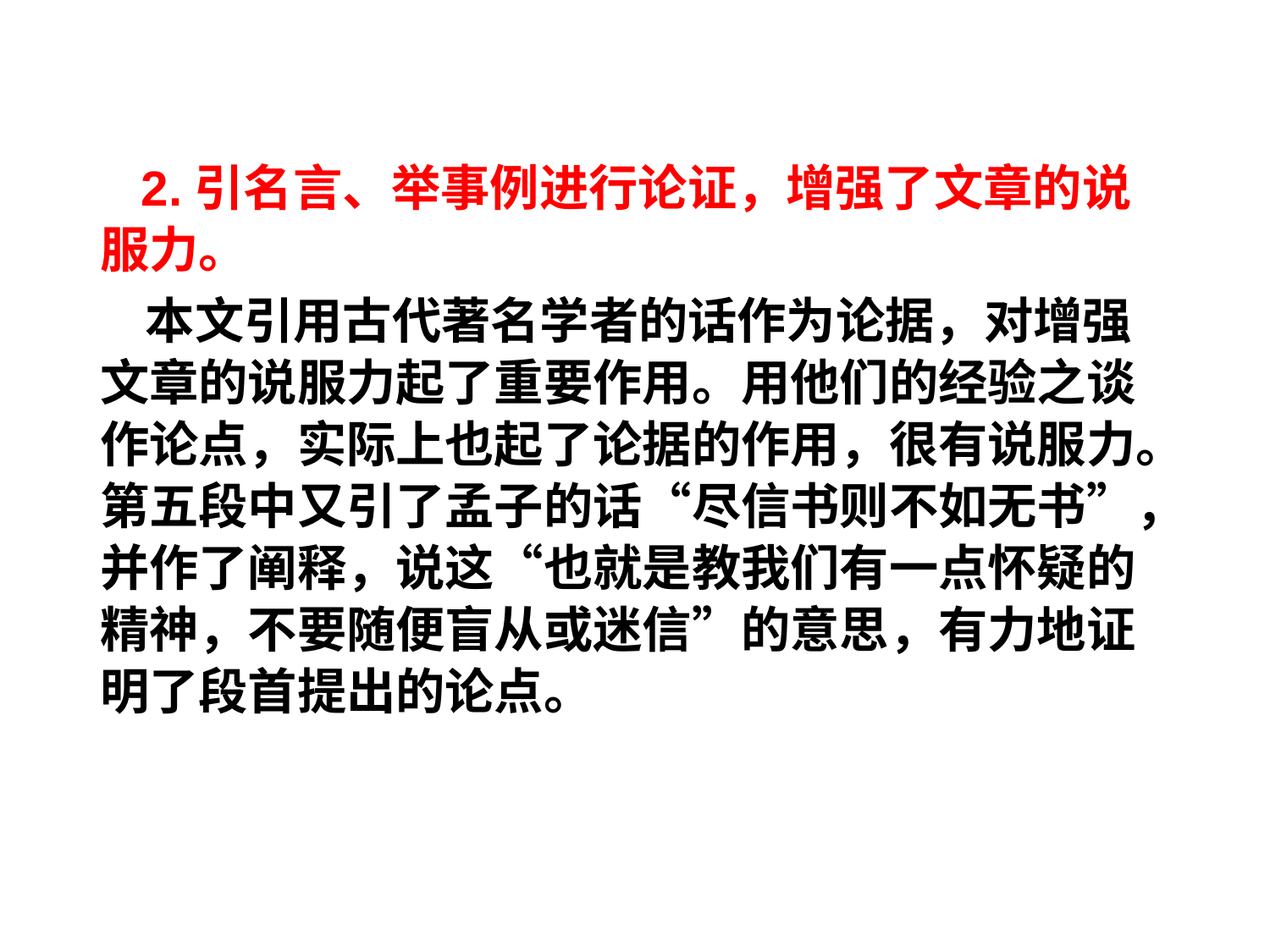

2.引名言、举事例进行论证，增强了文章的说服力。
   本文引用古代著名学者的话作为论据，对增强文章的说服力起了重要作用。用他们的经验之谈作论点，实际上也起了论据的作用，很有说服力。第五段中又引了孟子的话“尽信书则不如无书”，并作了阐释，说这“也就是教我们有一点怀疑的精神，不要随便盲从或迷信”的意思，有力地证明了段首提出的论点。